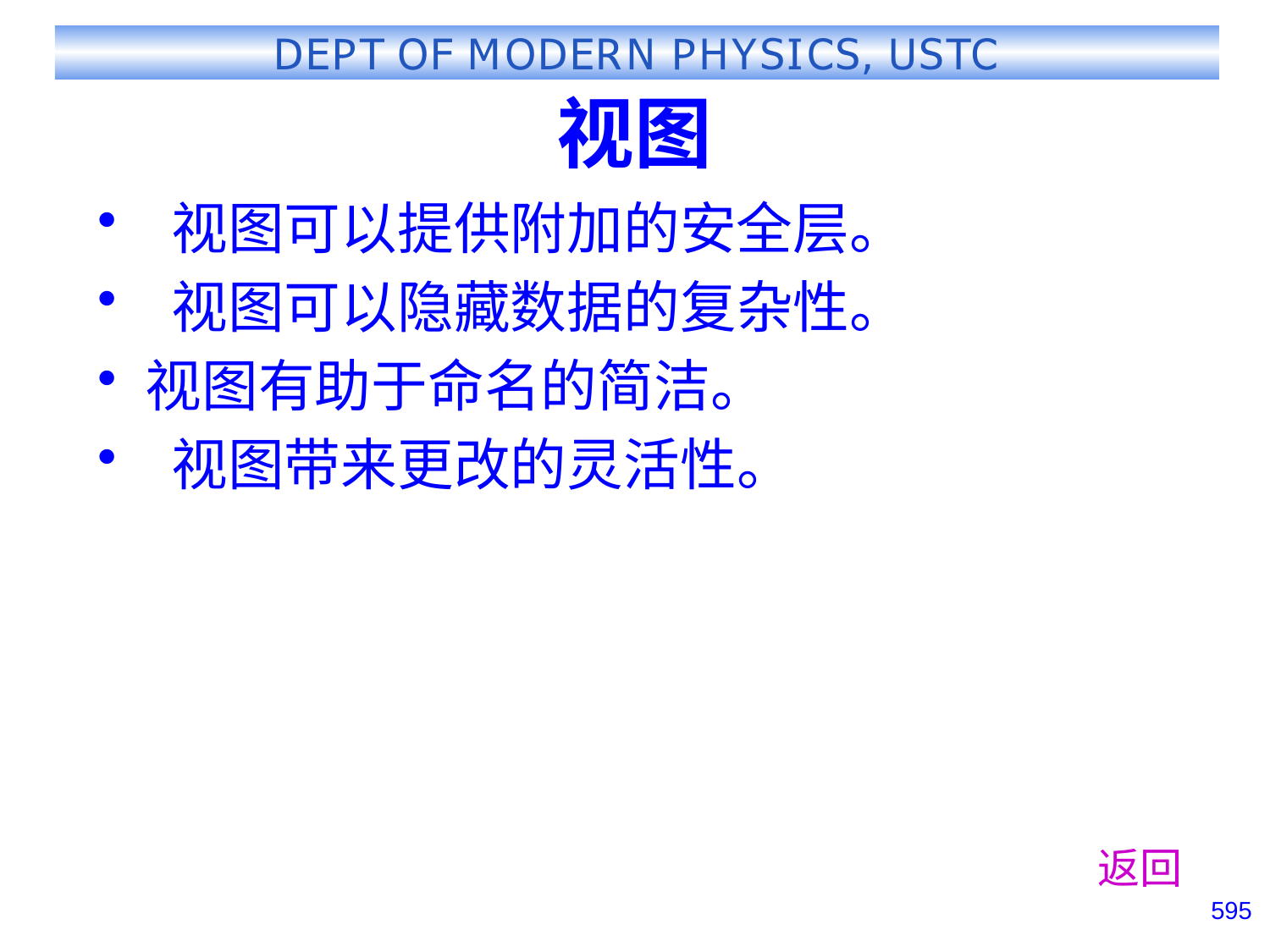

# 视图
 视图可以提供附加的安全层。
 视图可以隐藏数据的复杂性。
视图有助于命名的简洁。
 视图带来更改的灵活性。
返回